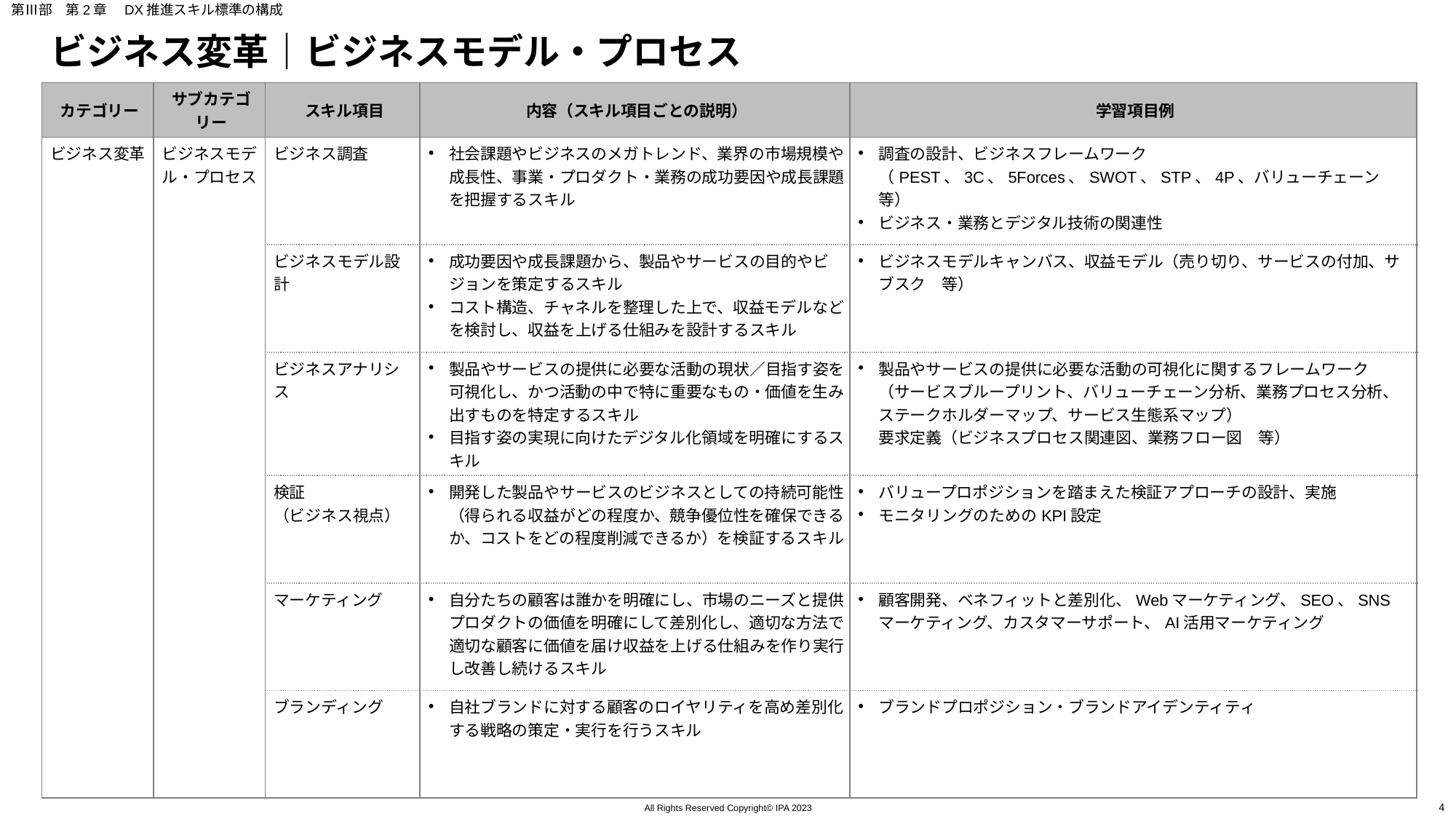

第Ⅲ部　第2章　DX推進スキル標準の構成
# ビジネス変革｜ビジネスモデル・プロセス
| カテゴリー | サブカテゴリー | スキル項目 | 内容（スキル項目ごとの説明） | 学習項目例 |
| --- | --- | --- | --- | --- |
| ビジネス変革 | ビジネスモデル・プロセス | ビジネス調査 | 社会課題やビジネスのメガトレンド、業界の市場規模や成長性、事業・プロダクト・業務の成功要因や成長課題を把握するスキル | 調査の設計、ビジネスフレームワーク（PEST、3C、5Forces、SWOT、STP、4P、バリューチェーン　等） ビジネス・業務とデジタル技術の関連性 |
|  |  | ビジネスモデル設計 | 成功要因や成長課題から、製品やサービスの目的やビジョンを策定するスキル コスト構造、チャネルを整理した上で、収益モデルなどを検討し、収益を上げる仕組みを設計するスキル | ビジネスモデルキャンバス、収益モデル（売り切り、サービスの付加、サブスク　等） |
|  |  | ビジネスアナリシス | 製品やサービスの提供に必要な活動の現状／目指す姿を可視化し、かつ活動の中で特に重要なもの・価値を生み出すものを特定するスキル 目指す姿の実現に向けたデジタル化領域を明確にするスキル | 製品やサービスの提供に必要な活動の可視化に関するフレームワーク（サービスブループリント、バリューチェーン分析、業務プロセス分析、ステークホルダーマップ、サービス生態系マップ） 要求定義（ビジネスプロセス関連図、業務フロー図　等） |
|  |  | 検証 （ビジネス視点） | 開発した製品やサービスのビジネスとしての持続可能性（得られる収益がどの程度か、競争優位性を確保できるか、コストをどの程度削減できるか）を検証するスキル | バリュープロポジションを踏まえた検証アプローチの設計、実施 モニタリングのためのKPI設定 |
|  |  | マーケティング | 自分たちの顧客は誰かを明確にし、市場のニーズと提供プロダクトの価値を明確にして差別化し、適切な方法で適切な顧客に価値を届け収益を上げる仕組みを作り実行し改善し続けるスキル | 顧客開発、ベネフィットと差別化、Webマーケティング、SEO、SNSマーケティング、カスタマーサポート、AI活用マーケティング |
|  |  | ブランディング | 自社ブランドに対する顧客のロイヤリティを高め差別化する戦略の策定・実行を行うスキル | ブランドプロポジション・ブランドアイデンティティ |
4